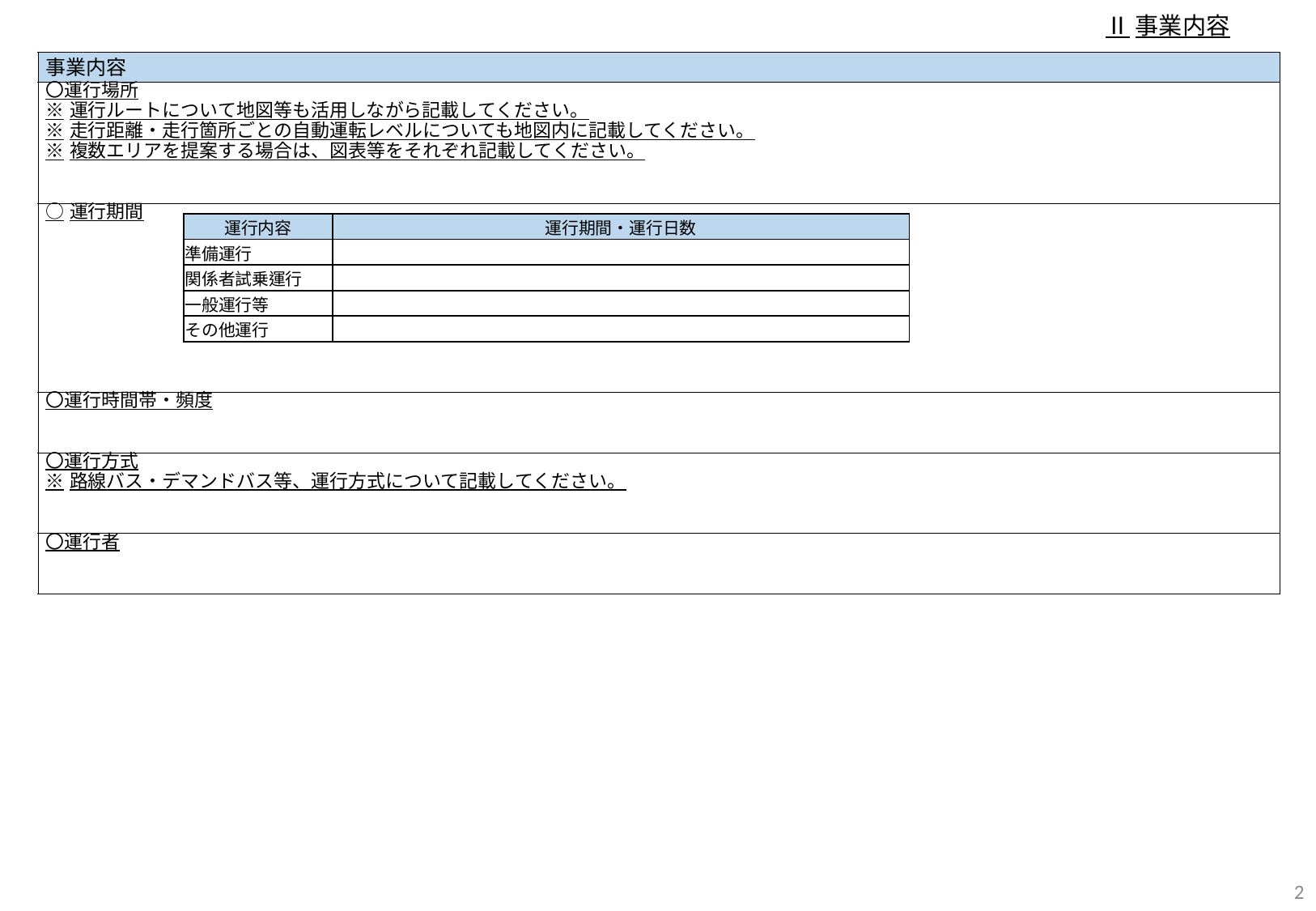

Ⅱ事業内容
| 事業内容 |
| --- |
| 〇運行場所 ※運行ルートについて地図等も活用しながら記載してください。 ※走行距離・走行箇所ごとの自動運転レベルについても地図内に記載してください。 ※複数エリアを提案する場合は、図表等をそれぞれ記載してください。 |
| ○運行期間 |
| 〇運行時間帯・頻度 |
| 〇運行方式 ※路線バス・デマンドバス等、運行方式について記載してください。 |
| 〇運行者 |
| 運行内容 | 運行期間・運行日数 |
| --- | --- |
| 準備運行 |  |
| 関係者試乗運行 |  |
| 一般運行等 |  |
| その他運行 |  |
2